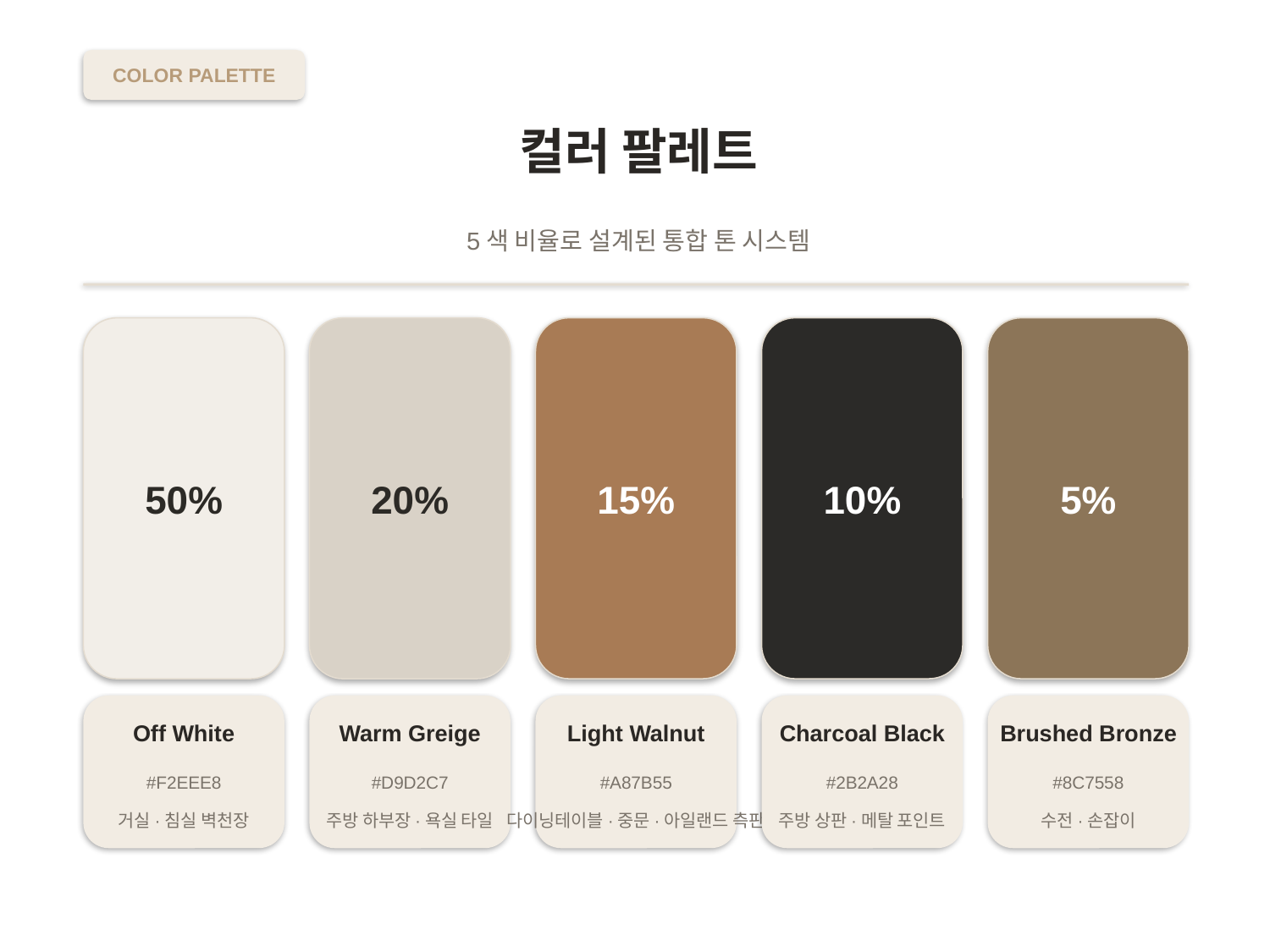

COLOR PALETTE
컬러 팔레트
5색 비율로 설계된 통합 톤 시스템

50%
20%
15%
10%
5%

Off White
Warm Greige
Light Walnut
Charcoal Black
Brushed Bronze
#F2EEE8
#D9D2C7
#A87B55
#2B2A28
#8C7558
거실·침실 벽천장
주방 하부장·욕실 타일
다이닝테이블·중문·아일랜드 측판
주방 상판·메탈 포인트
수전·손잡이